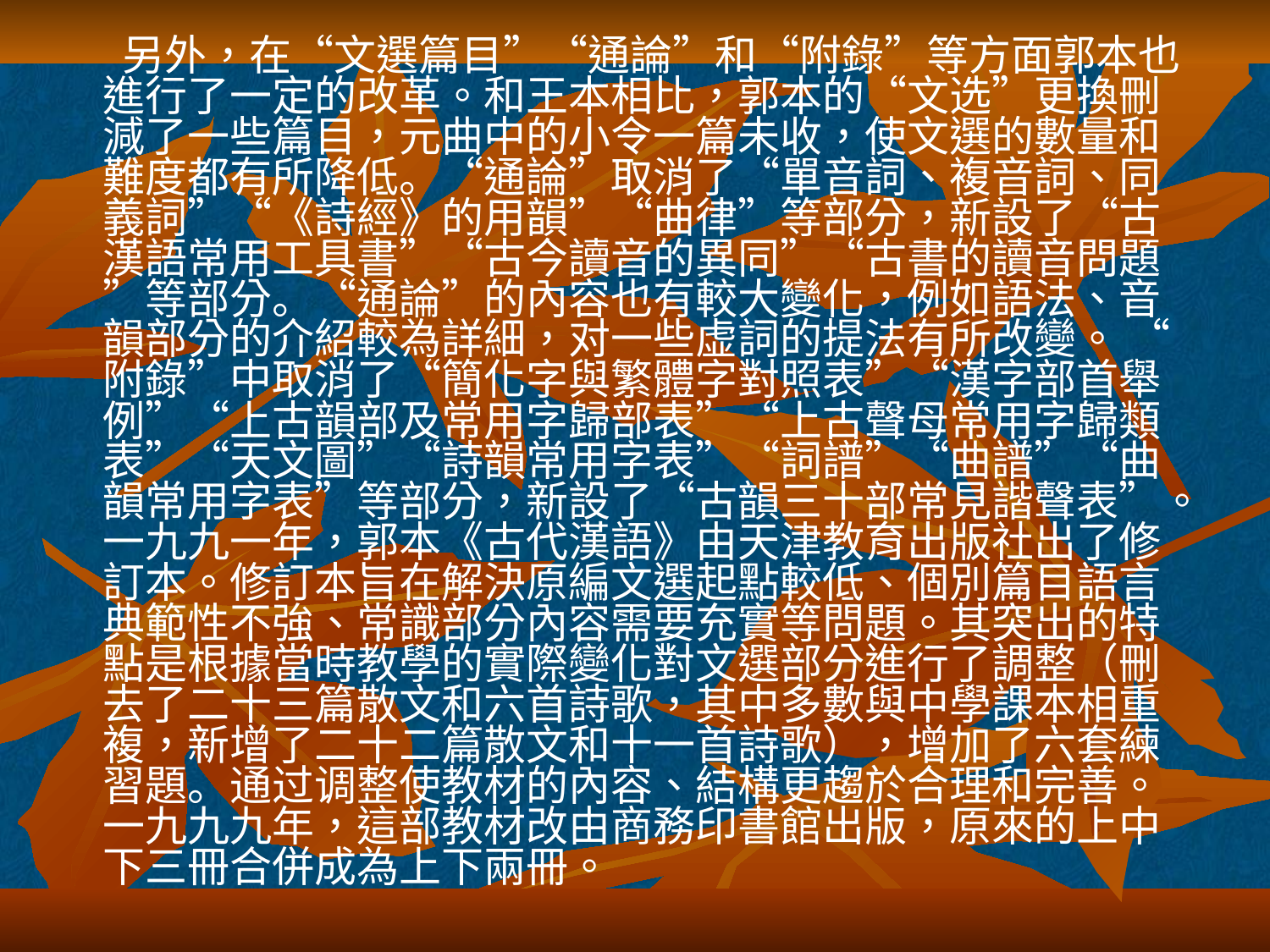

另外，在“文選篇目”“通論”和“附錄”等方面郭本也進行了一定的改革。和王本相比，郭本的“文选”更換刪減了一些篇目，元曲中的小令一篇未收，使文選的數量和難度都有所降低。“通論”取消了“單音詞、複音詞、同義詞”“《詩經》的用韻”“曲律”等部分，新設了“古漢語常用工具書”“古今讀音的異同”“古書的讀音問題”等部分。“通論”的內容也有較大變化，例如語法、音韻部分的介紹較為詳細，对一些虚詞的提法有所改變。 “附錄”中取消了“簡化字與繁體字對照表”“漢字部首舉例”“上古韻部及常用字歸部表”“上古聲母常用字歸類表”“天文圖”“詩韻常用字表”“詞譜”“曲譜”“曲韻常用字表”等部分，新設了“古韻三十部常見諧聲表”。一九九一年，郭本《古代漢語》由天津教育出版社出了修訂本。修訂本旨在解決原編文選起點較低、個別篇目語言典範性不強、常識部分內容需要充實等問題。其突出的特點是根據當時教學的實際變化對文選部分進行了調整（刪去了二十三篇散文和六首詩歌，其中多數與中學課本相重複，新增了二十二篇散文和十一首詩歌），增加了六套練習題。通过调整使教材的內容、結構更趨於合理和完善。一九九九年，這部教材改由商務印書館出版，原來的上中下三冊合併成為上下兩冊。